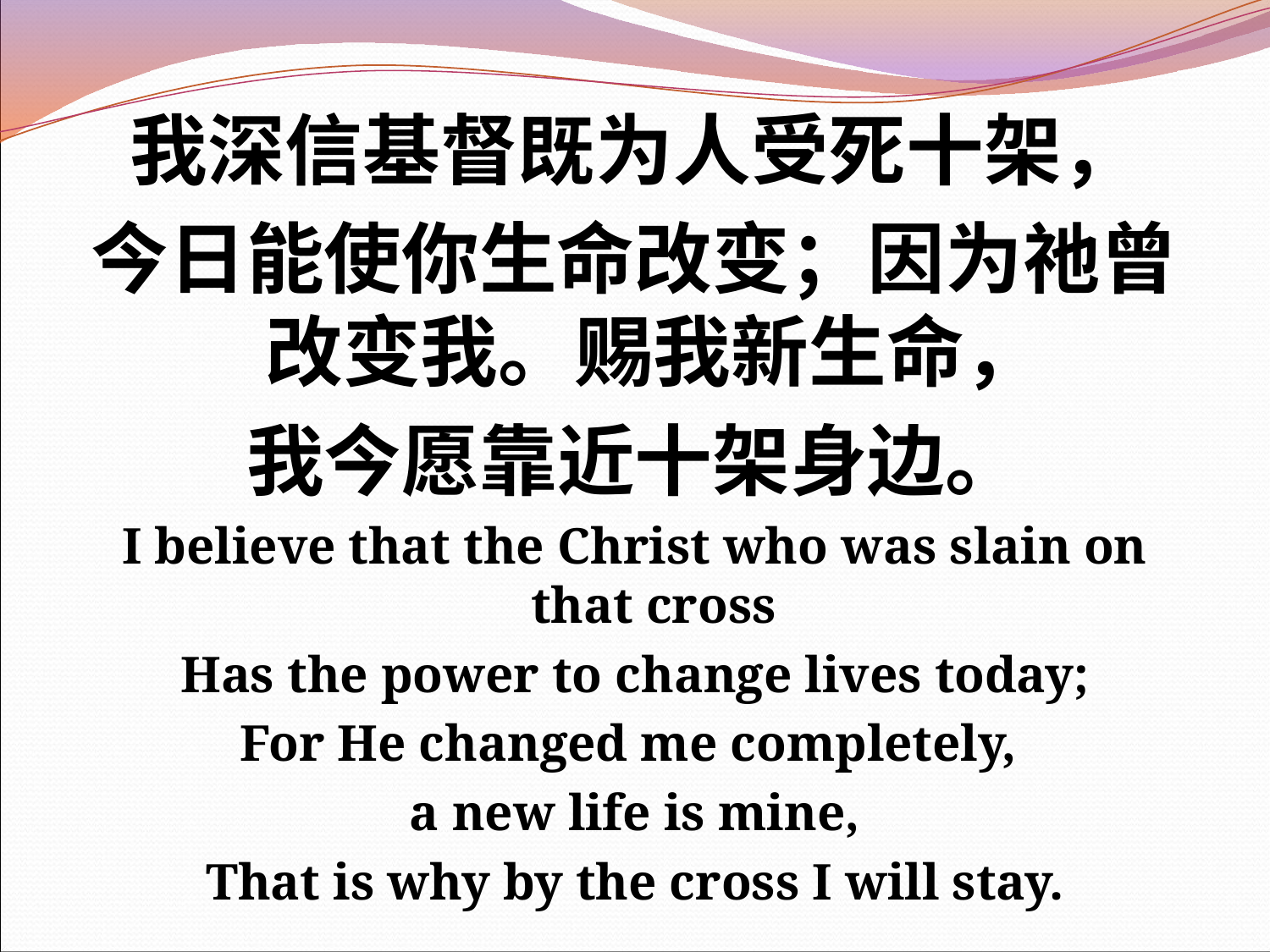

我深信基督既为人受死十架，
今日能使你生命改变；因为祂曾改变我。赐我新生命，
我今愿靠近十架身边。
I believe that the Christ who was slain on that cross
Has the power to change lives today;
For He changed me completely,
a new life is mine,
That is why by the cross I will stay.